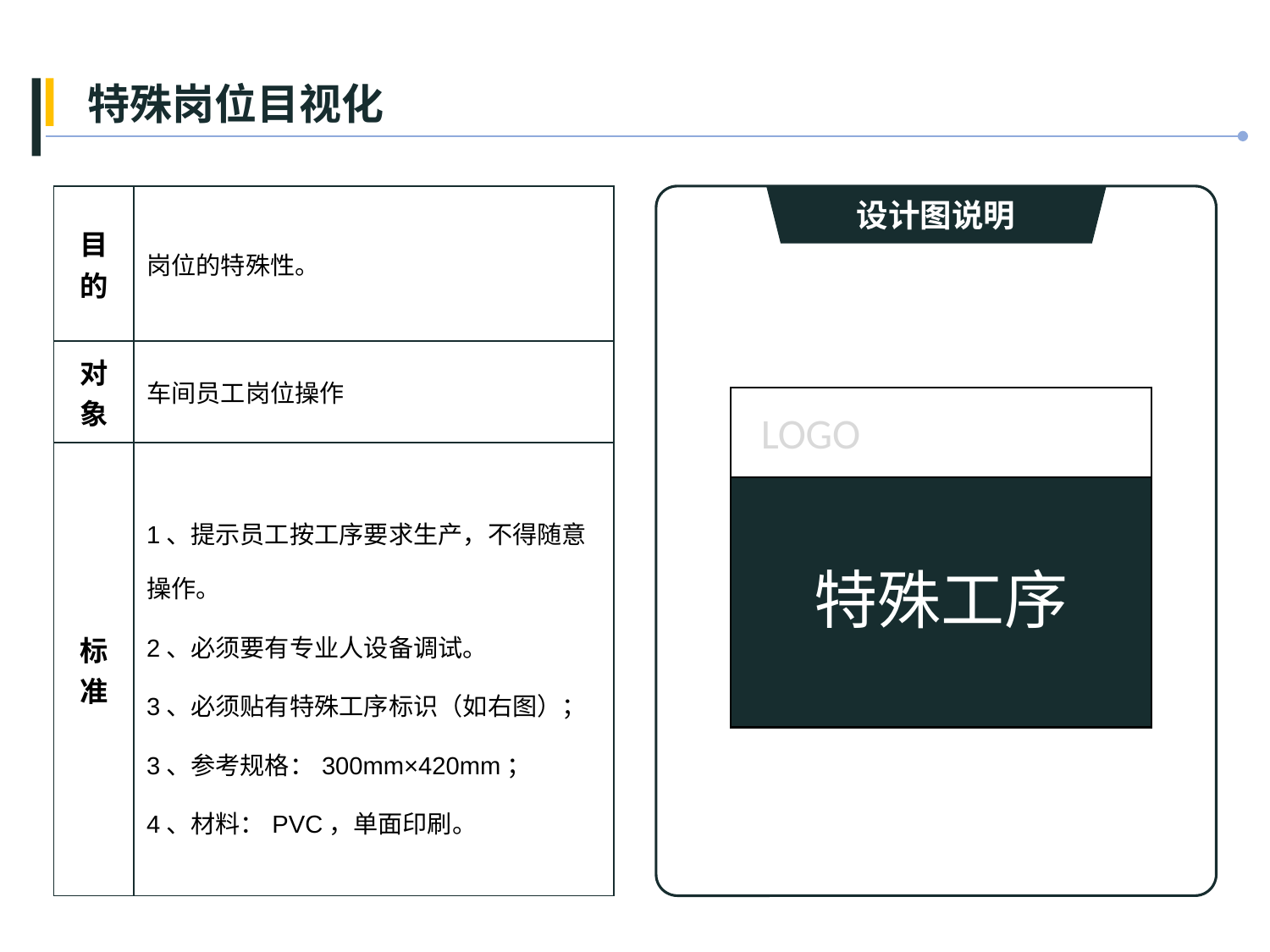

特殊岗位目视化

| 目的 | 岗位的特殊性。 |
| --- | --- |
| 对象 | 车间员工岗位操作 |
| 标准 | 1、提示员工按工序要求生产，不得随意操作。 2、必须要有专业人设备调试。 3、必须贴有特殊工序标识（如右图）； 3、参考规格：300mm×420mm； 4、材料：PVC，单面印刷。 |
设计图说明

LOGO

特殊工序